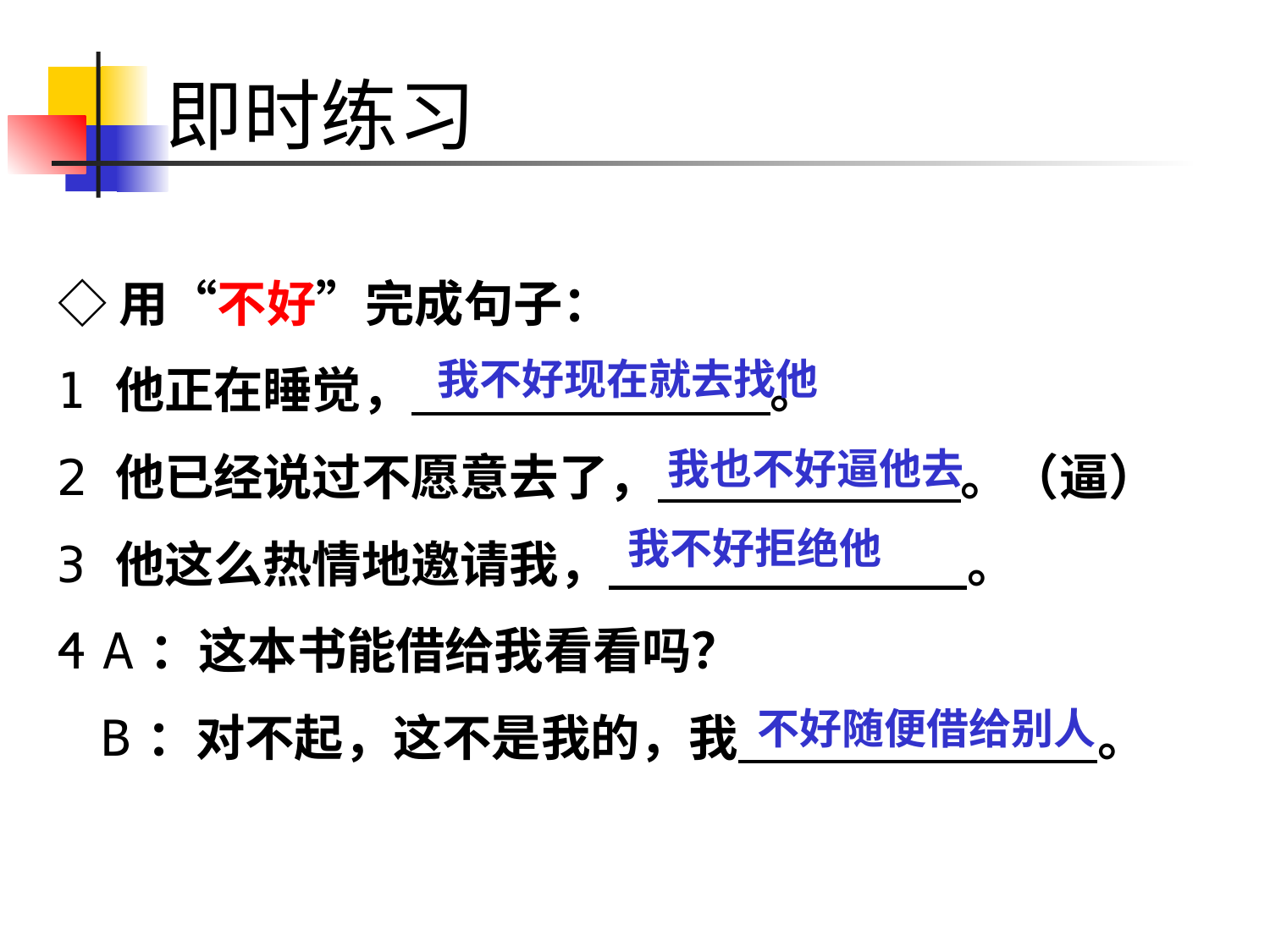

# 即时练习
◇用“不好”完成句子：
1 他正在睡觉，                                。
2 他已经说过不愿意去了，                           。（逼）
3 他这么热情地邀请我，                                。
4 A：这本书能借给我看看吗？
   B：对不起，这不是我的，我                                。
我不好现在就去找他
我也不好逼他去
我不好拒绝他
不好随便借给别人